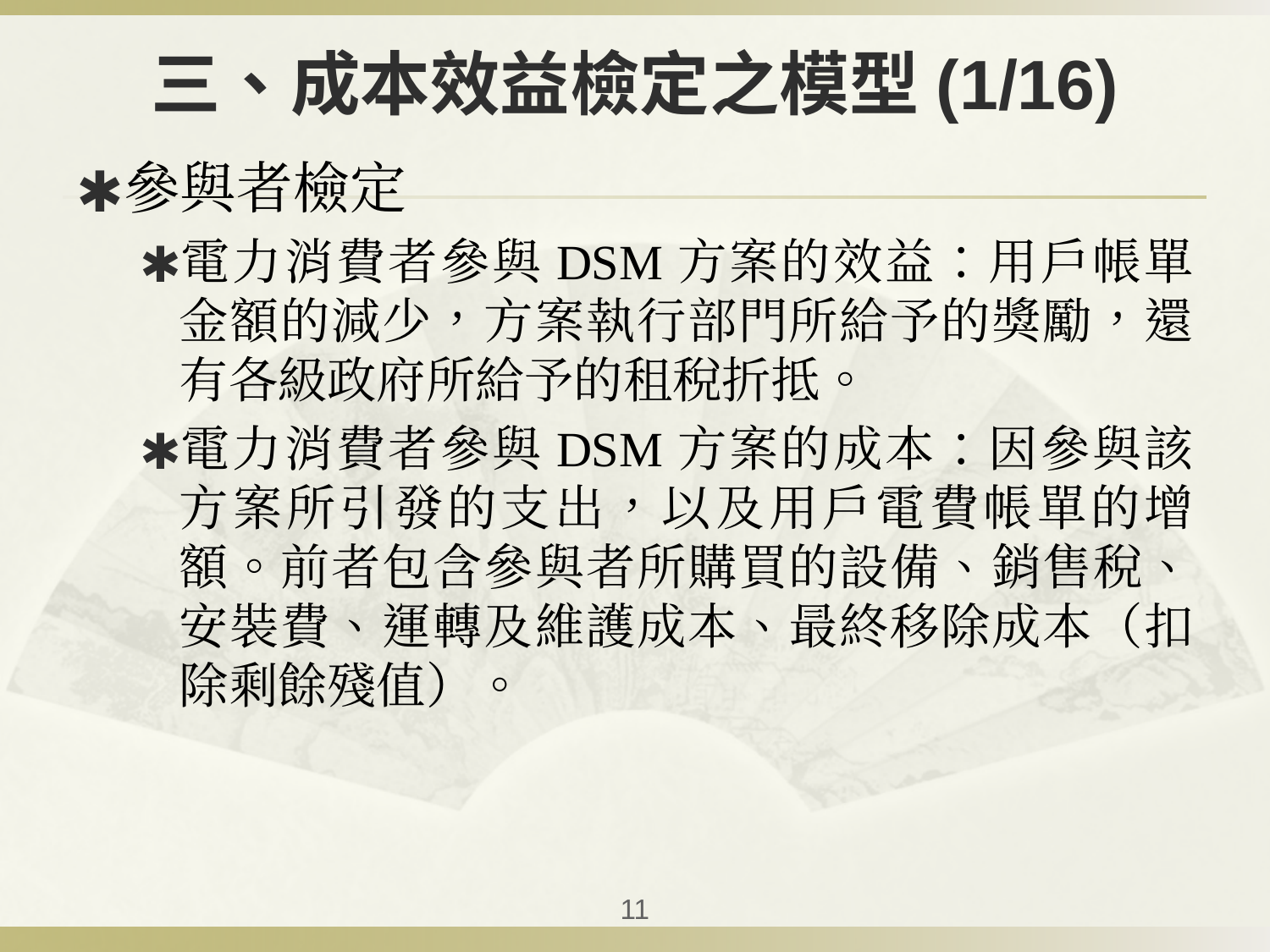

# 三、成本效益檢定之模型(1/16)
參與者檢定
電力消費者參與DSM方案的效益：用戶帳單金額的減少，方案執行部門所給予的獎勵，還有各級政府所給予的租稅折抵。
電力消費者參與DSM方案的成本：因參與該方案所引發的支出，以及用戶電費帳單的增額。前者包含參與者所購買的設備、銷售稅、安裝費、運轉及維護成本、最終移除成本（扣除剩餘殘值）。
11